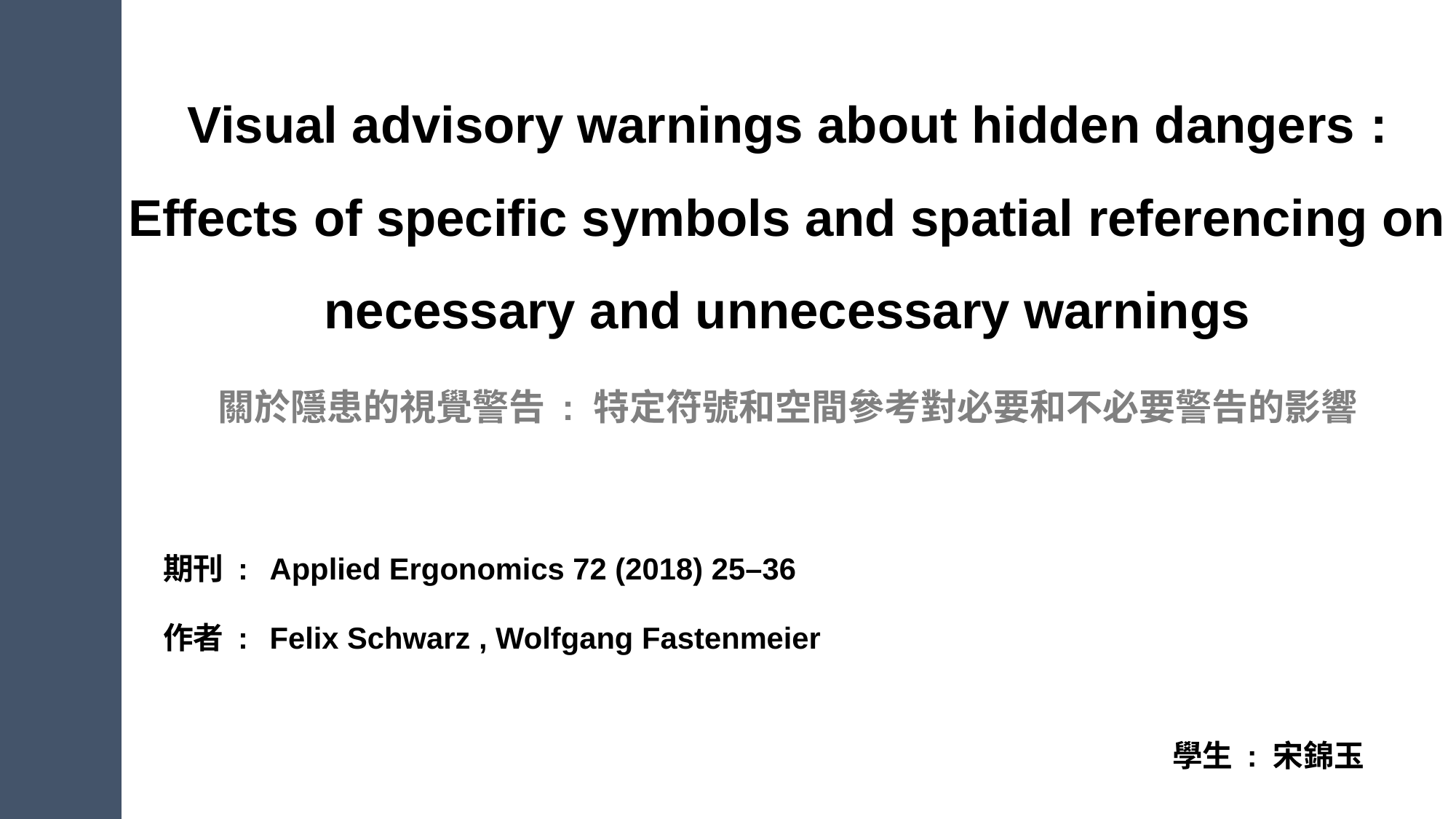

Visual advisory warnings about hidden dangers : Effects of specific symbols and spatial referencing on necessary and unnecessary warnings
關於隱患的視覺警告 : 特定符號和空間參考對必要和不必要警告的影響
期刊 :
Applied Ergonomics 72 (2018) 25–36
作者 :
Felix Schwarz , Wolfgang Fastenmeier
學生 : 宋錦玉